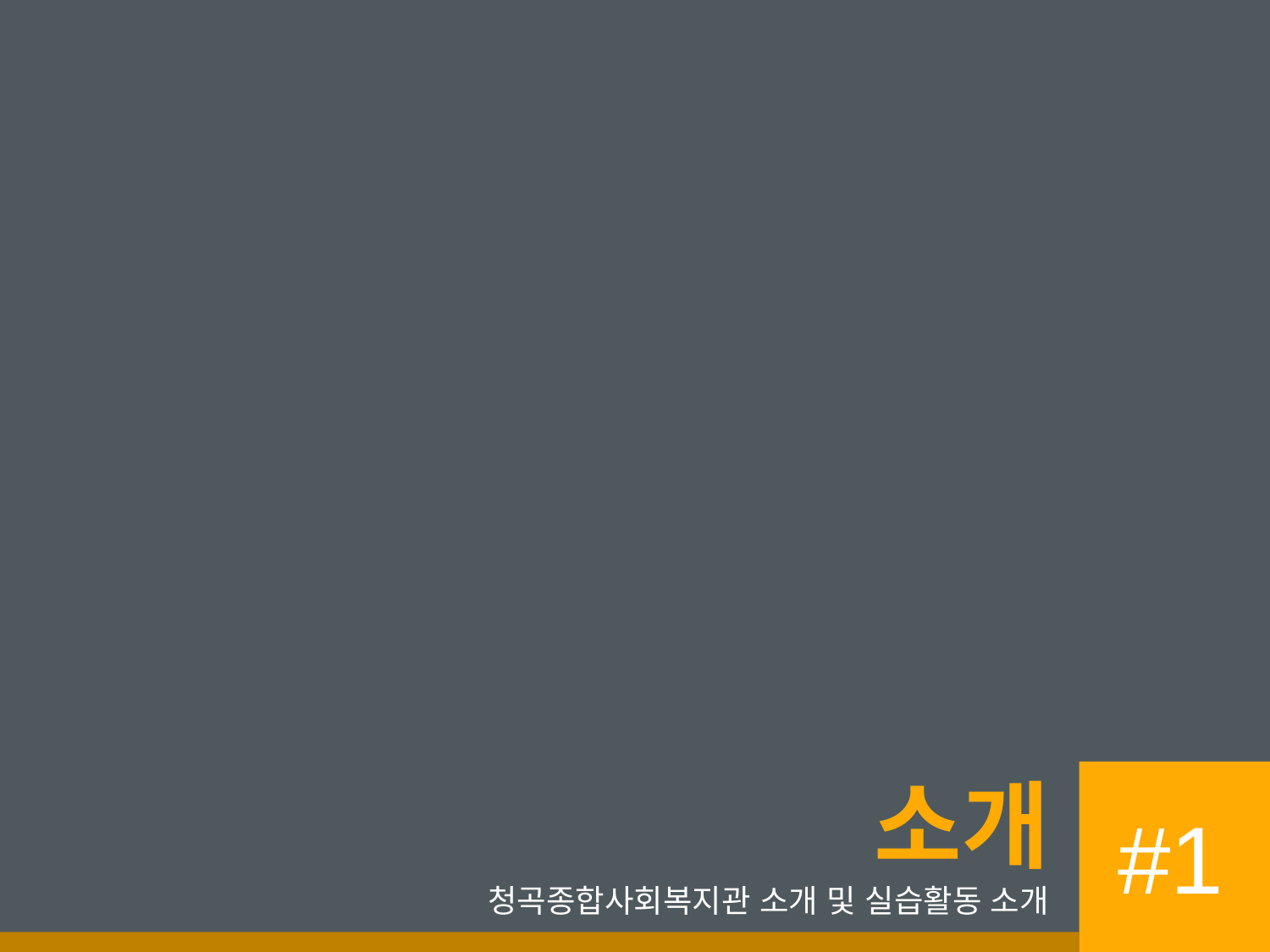

# 소개

#1
청곡종합사회복지관 소개 및 실습활동 소개